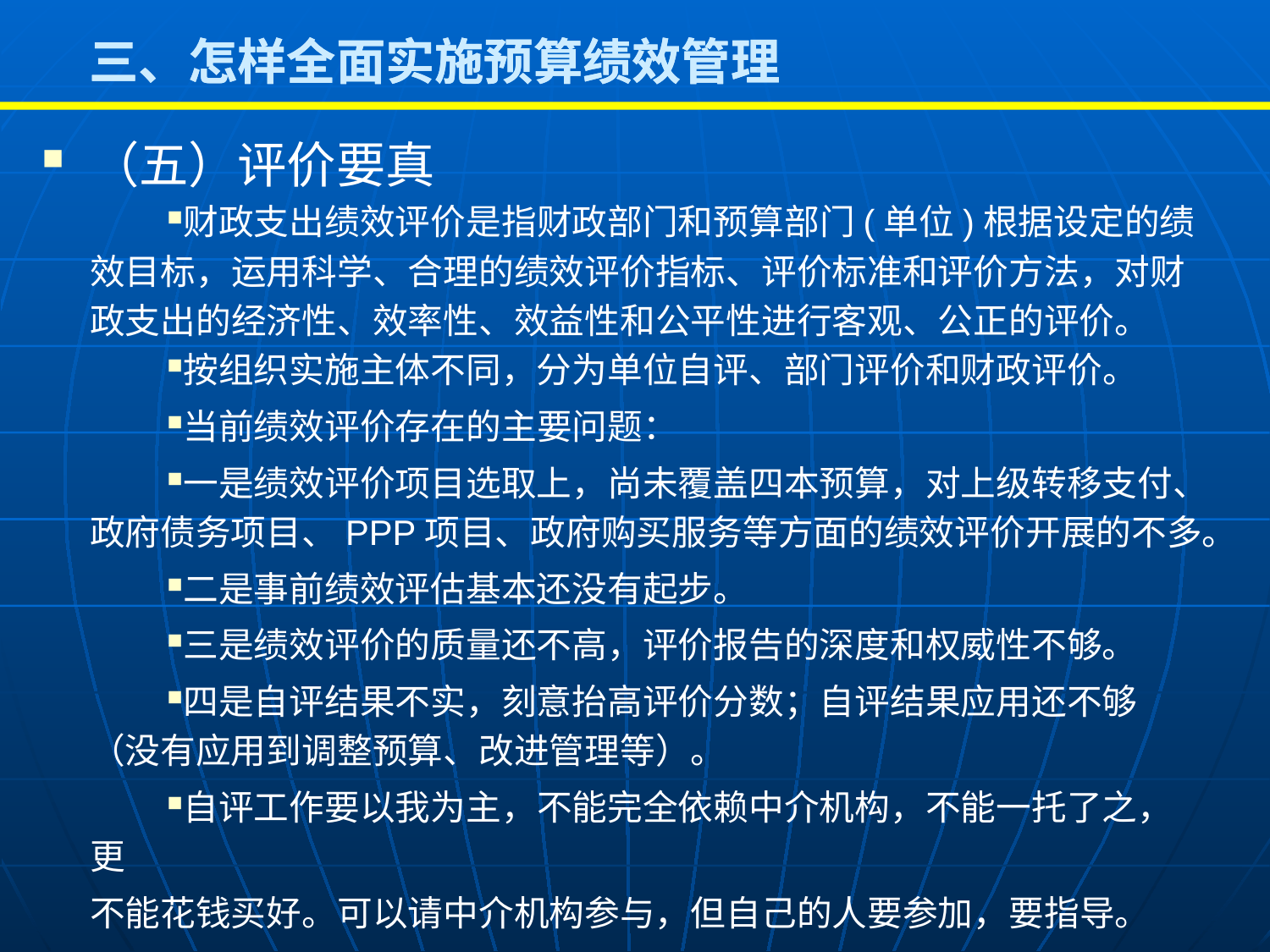

三、怎样全面实施预算绩效管理
 三、怎样全面实施预算绩效管理

（五）评价要真
财政支出绩效评价是指财政部门和预算部门(单位)根据设定的绩效目标，运用科学、合理的绩效评价指标、评价标准和评价方法，对财政支出的经济性、效率性、效益性和公平性进行客观、公正的评价。
按组织实施主体不同，分为单位自评、部门评价和财政评价。
当前绩效评价存在的主要问题：
一是绩效评价项目选取上，尚未覆盖四本预算，对上级转移支付、政府债务项目、PPP项目、政府购买服务等方面的绩效评价开展的不多。
二是事前绩效评估基本还没有起步。
三是绩效评价的质量还不高，评价报告的深度和权威性不够。
四是自评结果不实，刻意抬高评价分数；自评结果应用还不够（没有应用到调整预算、改进管理等）。
自评工作要以我为主，不能完全依赖中介机构，不能一托了之，更
不能花钱买好。可以请中介机构参与，但自己的人要参加，要指导。